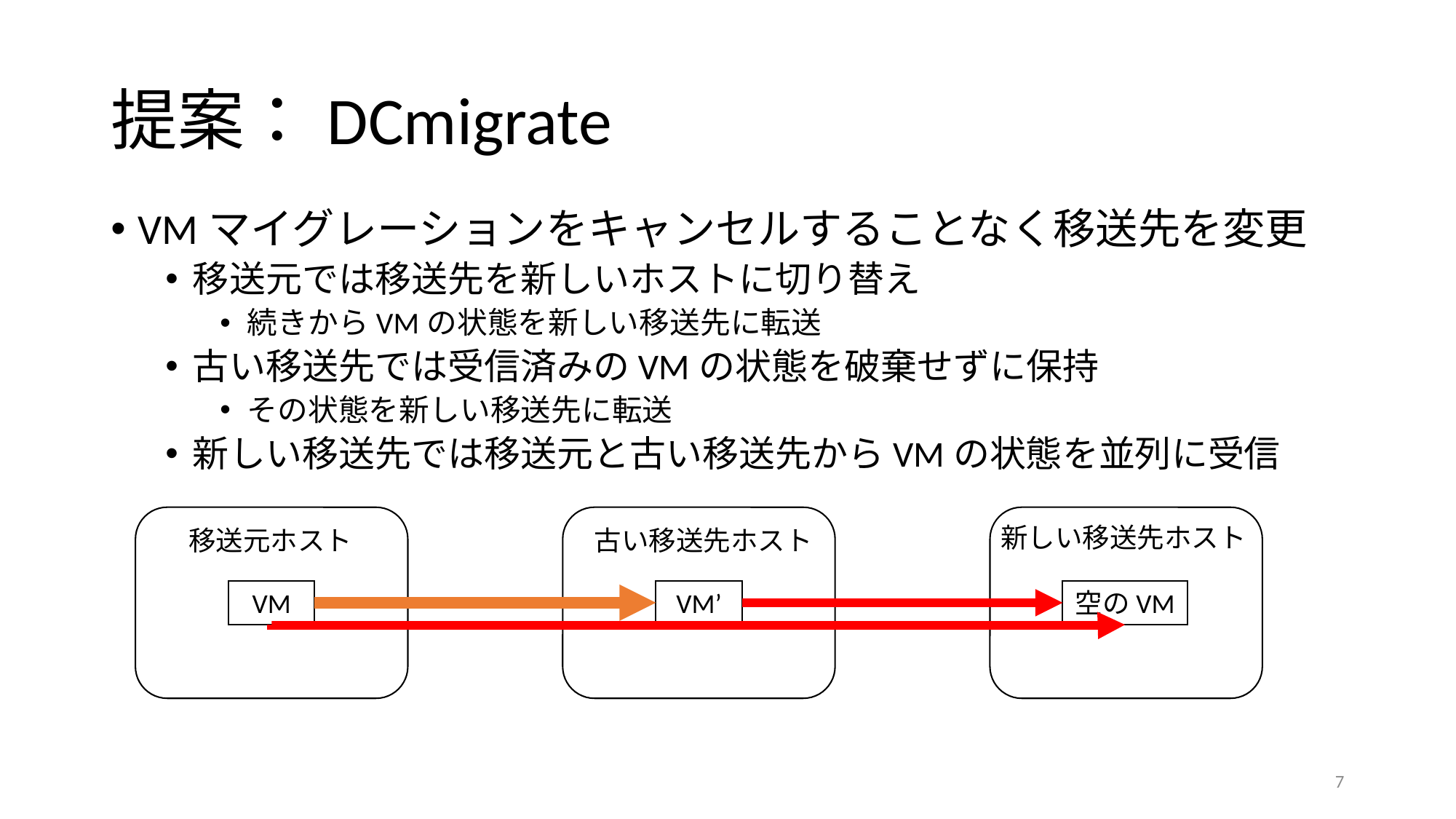

# 提案：DCmigrate
VMマイグレーションをキャンセルすることなく移送先を変更
移送元では移送先を新しいホストに切り替え
続きからVMの状態を新しい移送先に転送
古い移送先では受信済みのVMの状態を破棄せずに保持
その状態を新しい移送先に転送
新しい移送先では移送元と古い移送先からVMの状態を並列に受信

新しい移送先ホスト
移送元ホスト
古い移送先ホスト

VM
VM’
空のVM
7